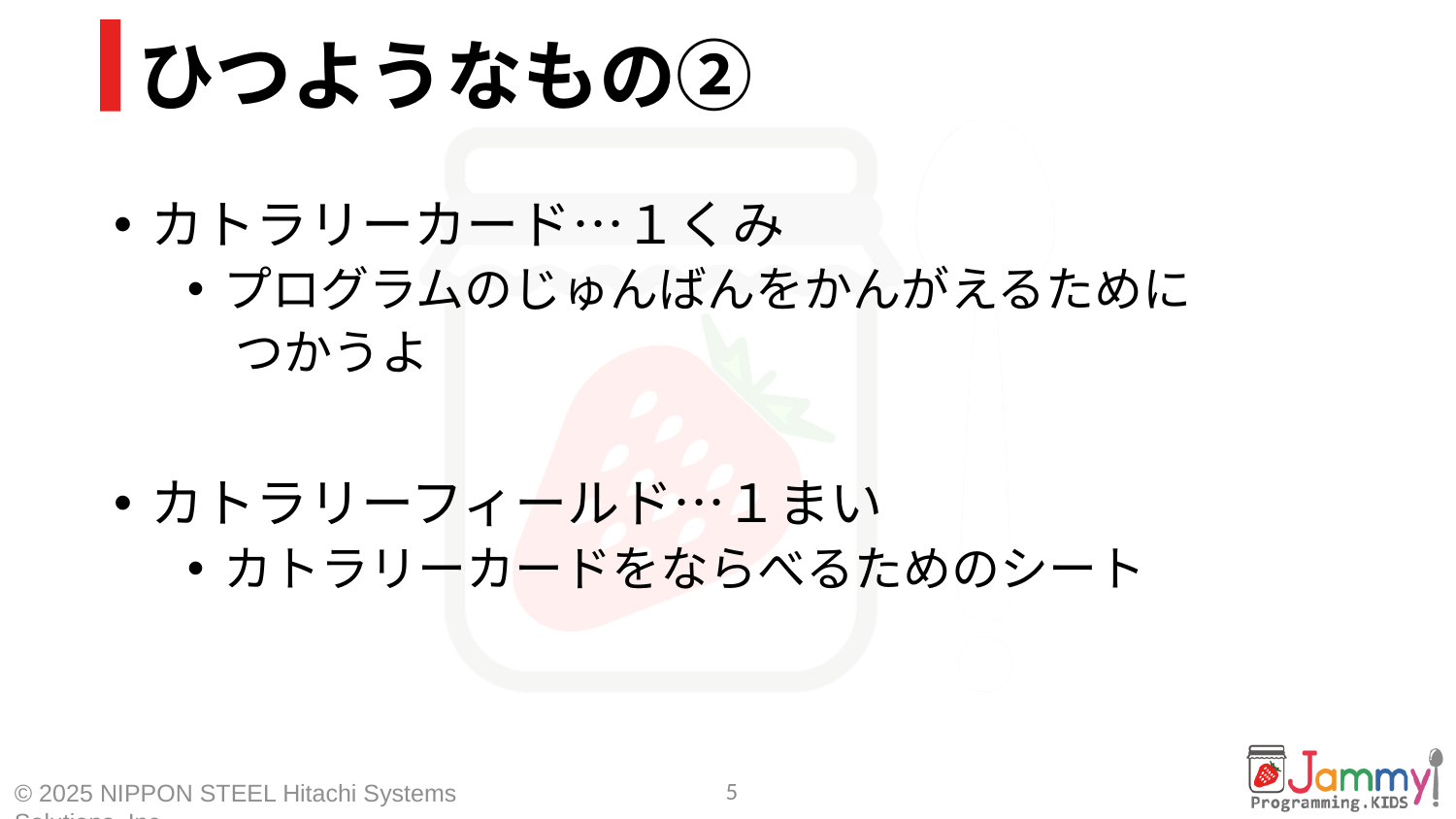

# ひつようなもの②
カトラリーカード…１くみ
プログラムのじゅんばんをかんがえるために
　つかうよ

カトラリーフィールド…１まい
カトラリーカードをならべるためのシート
5